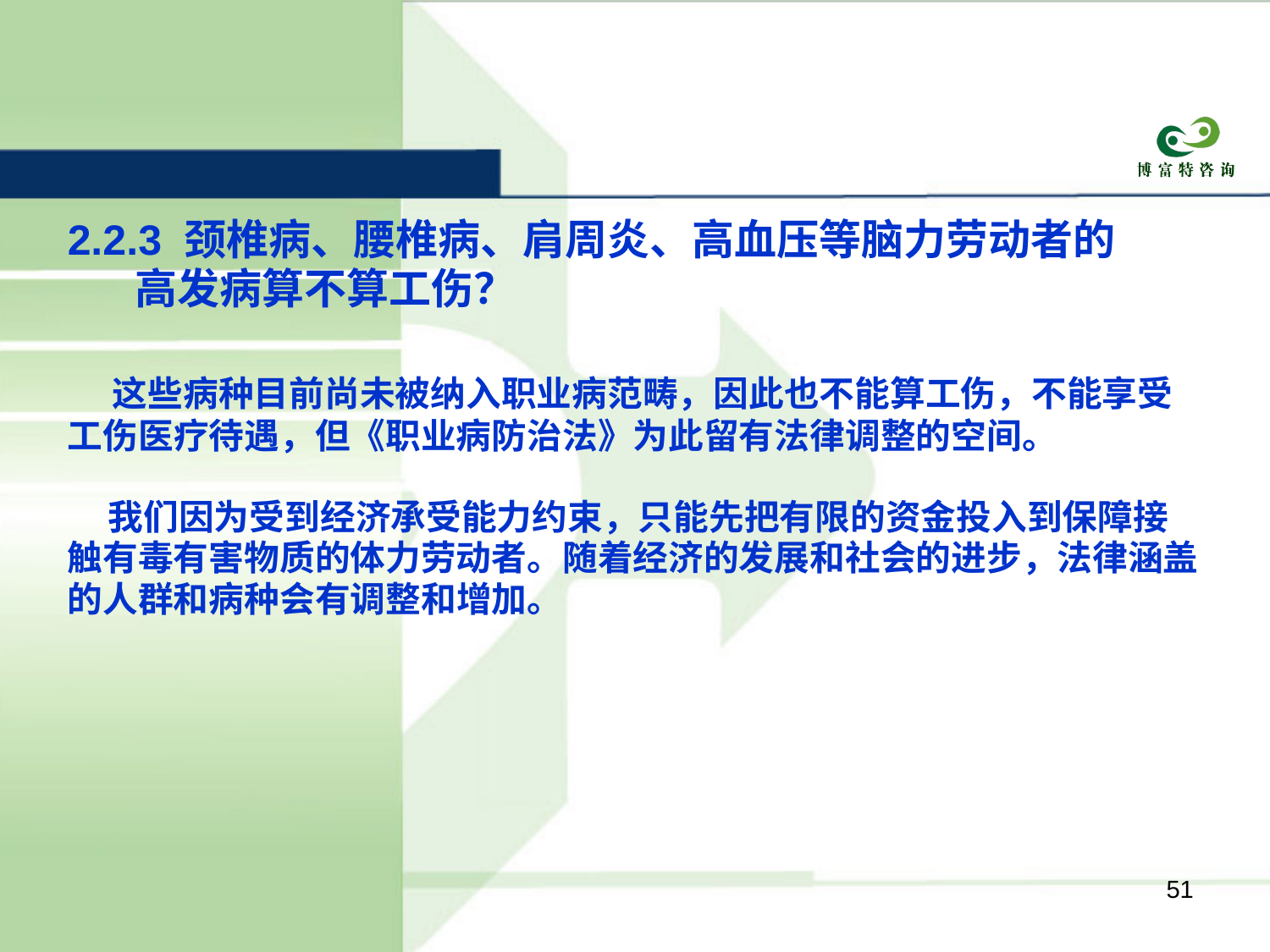

2.2.3 颈椎病、腰椎病、肩周炎、高血压等脑力劳动者的
      高发病算不算工伤？

    这些病种目前尚未被纳入职业病范畴，因此也不能算工伤，不能享受
工伤医疗待遇，但《职业病防治法》为此留有法律调整的空间。

    我们因为受到经济承受能力约束，只能先把有限的资金投入到保障接
触有毒有害物质的体力劳动者。随着经济的发展和社会的进步，法律涵盖
的人群和病种会有调整和增加。
51